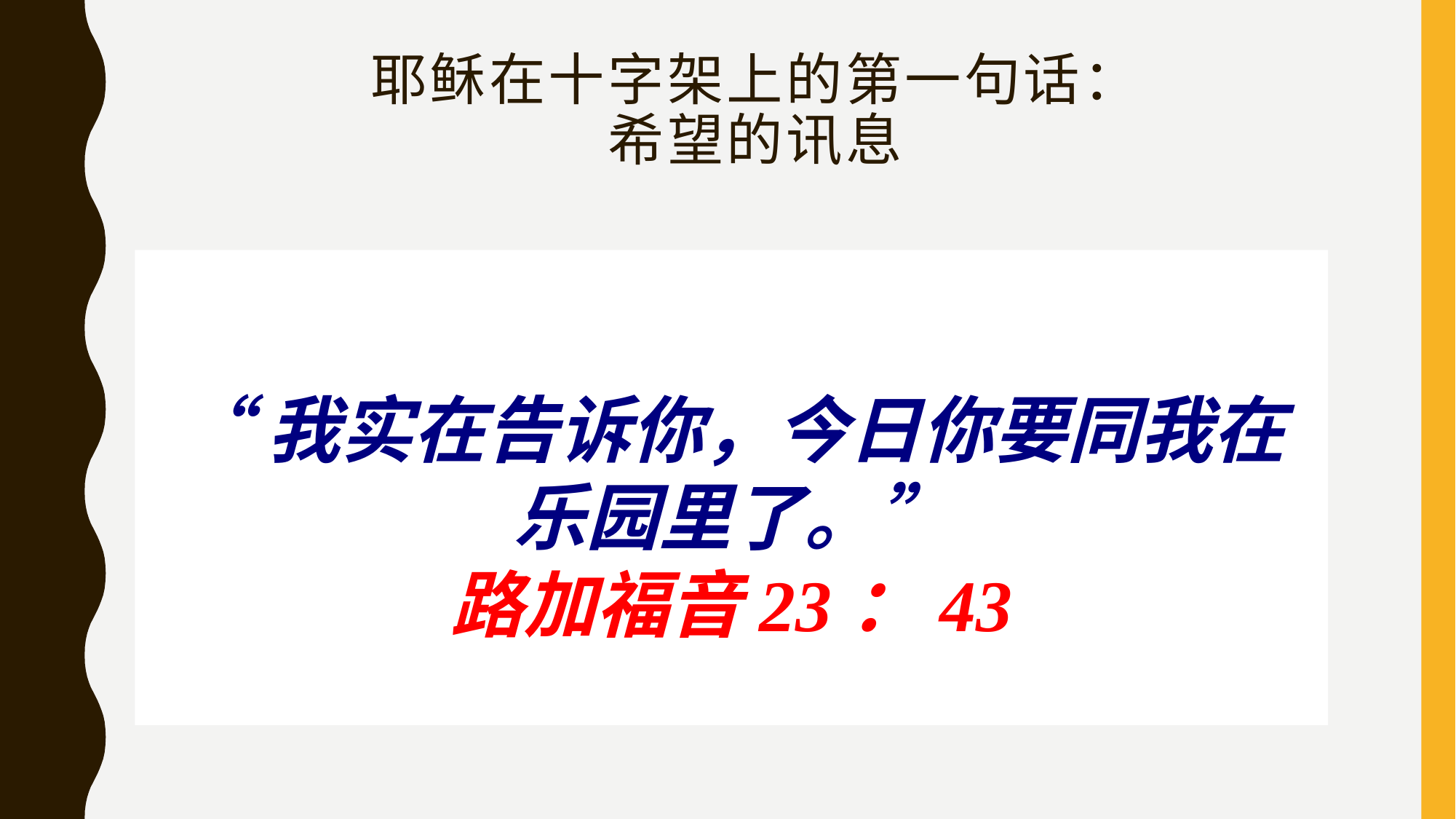

# 耶稣在十字架上的第一句话： 希望的讯息

“我实在告诉你，今日你要同我在乐园里了。”
路加福音23：43